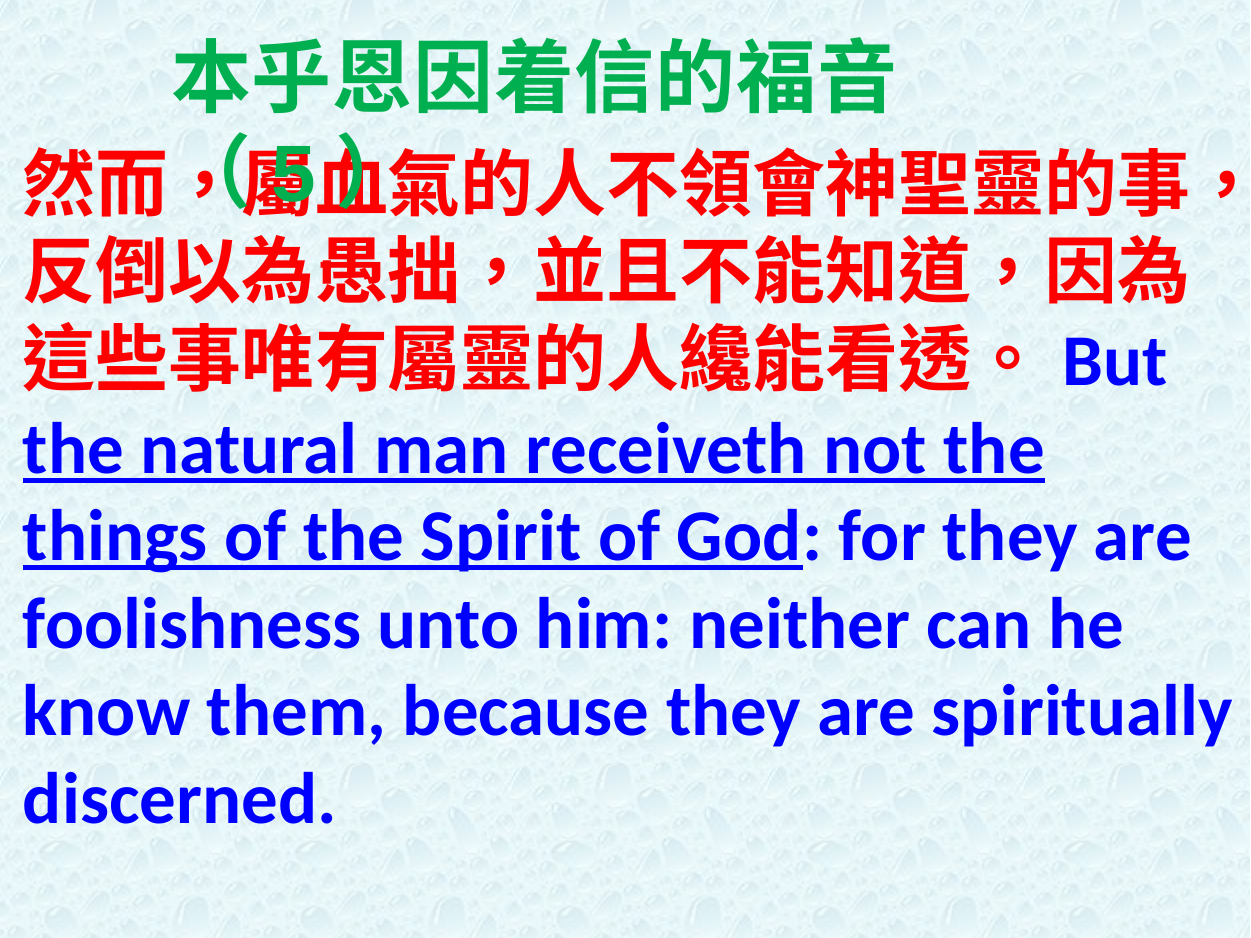

本乎恩因着信的福音（5）
然而，屬血氣的人不領會神聖靈的事，反倒以為愚拙，並且不能知道，因為這些事唯有屬靈的人纔能看透。But the natural man receiveth not the things of the Spirit of God: for they are foolishness unto him: neither can he know them, because they are spiritually discerned.